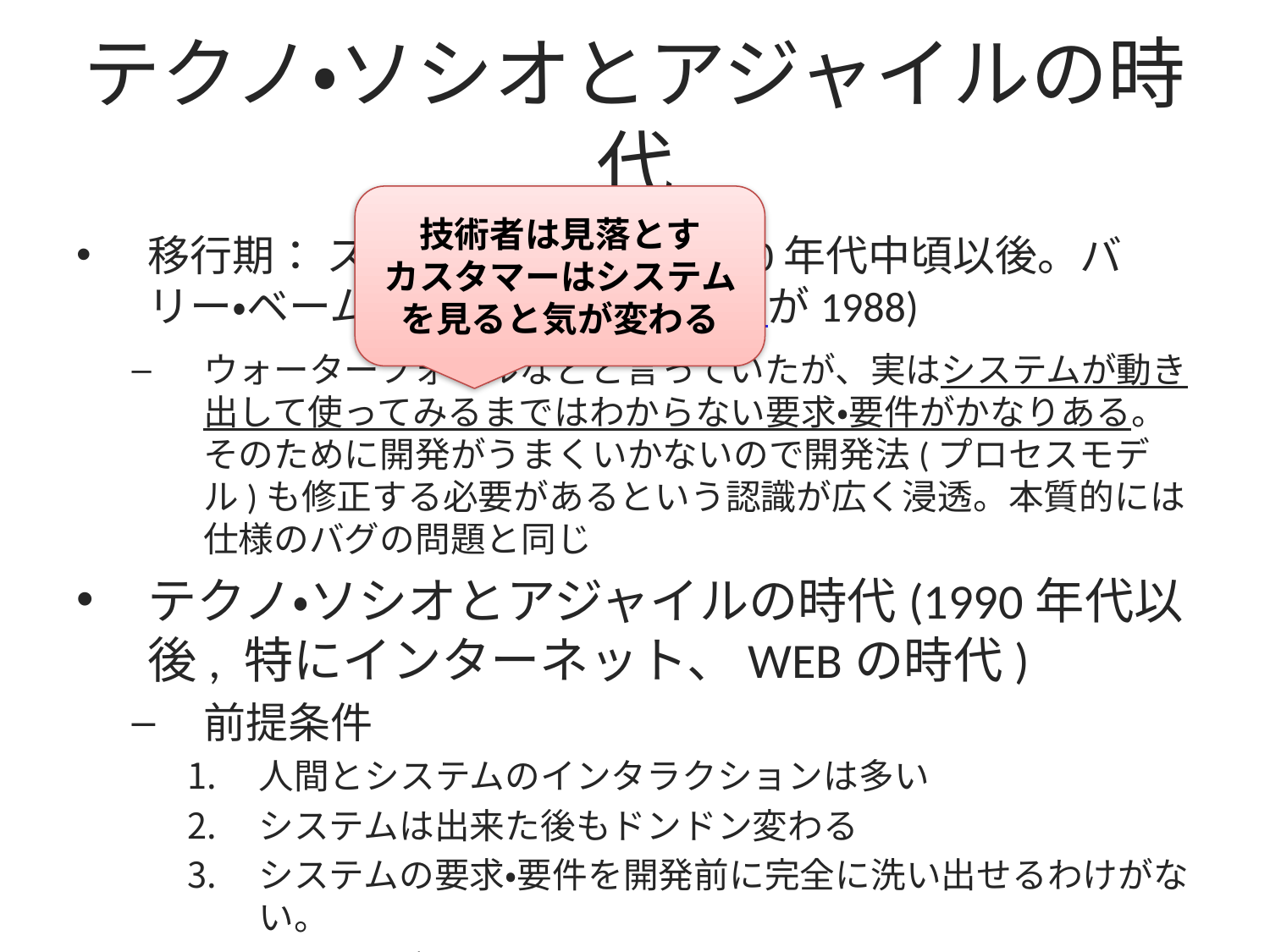

# テクノ・ソシオとアジャイルの時代
技術者は見落とす
カスタマーはシステムを見ると気が変わる
移行期： スパイラルの時代(1980年代中頃以後。バリー・ベームのスパイラル・モデルが1988)
ウォーターフォールなどと言っていたが、実はシステムが動き出して使ってみるまではわからない要求・要件がかなりある。そのために開発がうまくいかないので開発法(プロセスモデル)も修正する必要があるという認識が広く浸透。本質的には仕様のバグの問題と同じ
テクノ・ソシオとアジャイルの時代(1990年代以後, 特にインターネット、WEBの時代)
前提条件
人間とシステムのインタラクションは多い
システムは出来た後もドンドン変わる
システムの要求・要件を開発前に完全に洗い出せるわけがない。
アプリ： ブラウザ、メーラ、WEB DB、B2Cシステム